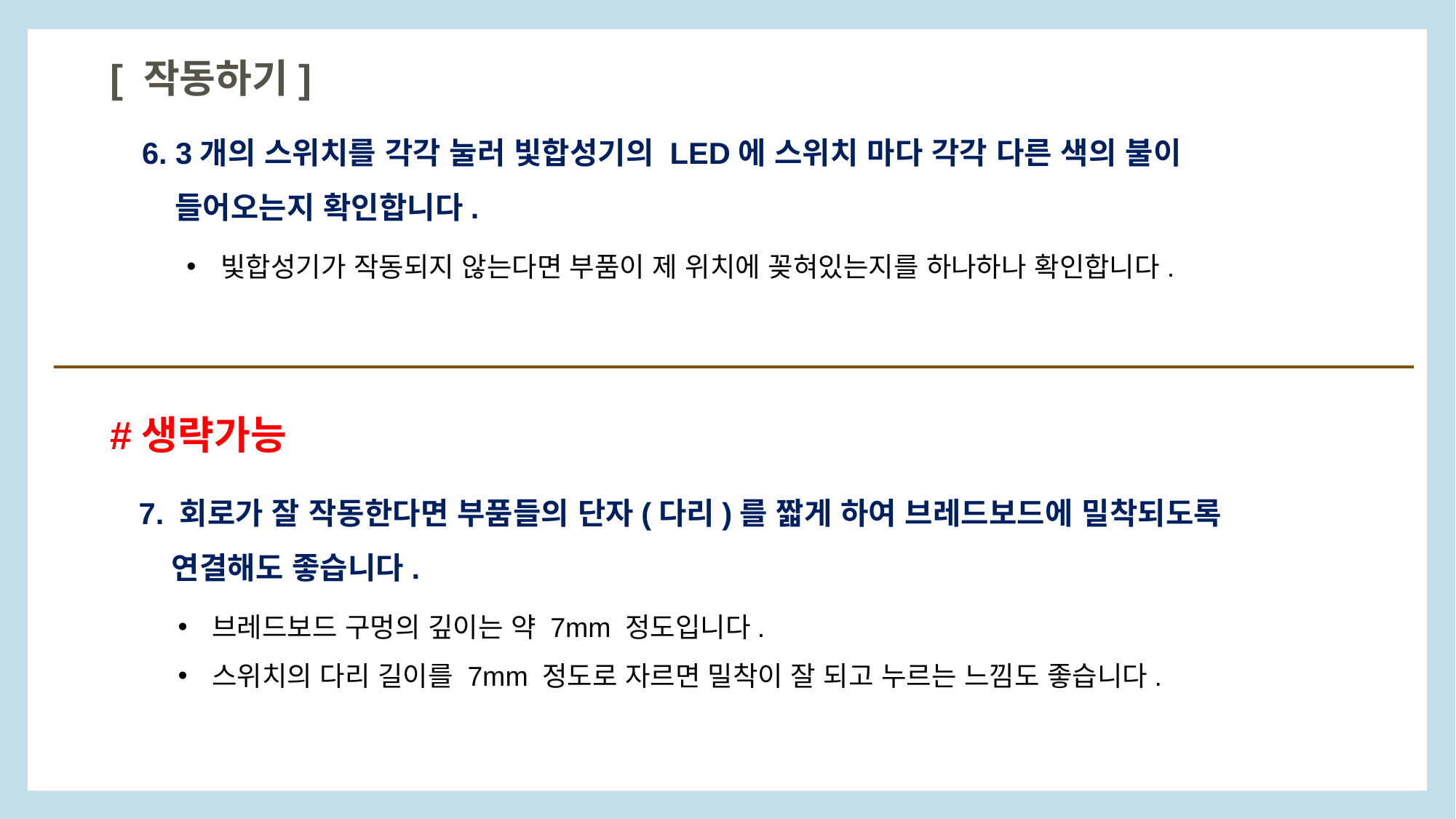

[ 작동하기]
6. 3개의 스위치를 각각 눌러 빛합성기의 LED에 스위치 마다 각각 다른 색의 불이
   들어오는지 확인합니다.

빛합성기가 작동되지 않는다면 부품이 제 위치에 꽂혀있는지를 하나하나 확인합니다.
#생략가능
7. 회로가 잘 작동한다면 부품들의 단자(다리)를 짧게 하여 브레드보드에 밀착되도록
   연결해도 좋습니다.
브레드보드 구멍의 깊이는 약 7mm 정도입니다.
스위치의 다리 길이를 7mm 정도로 자르면 밀착이 잘 되고 누르는 느낌도 좋습니다.